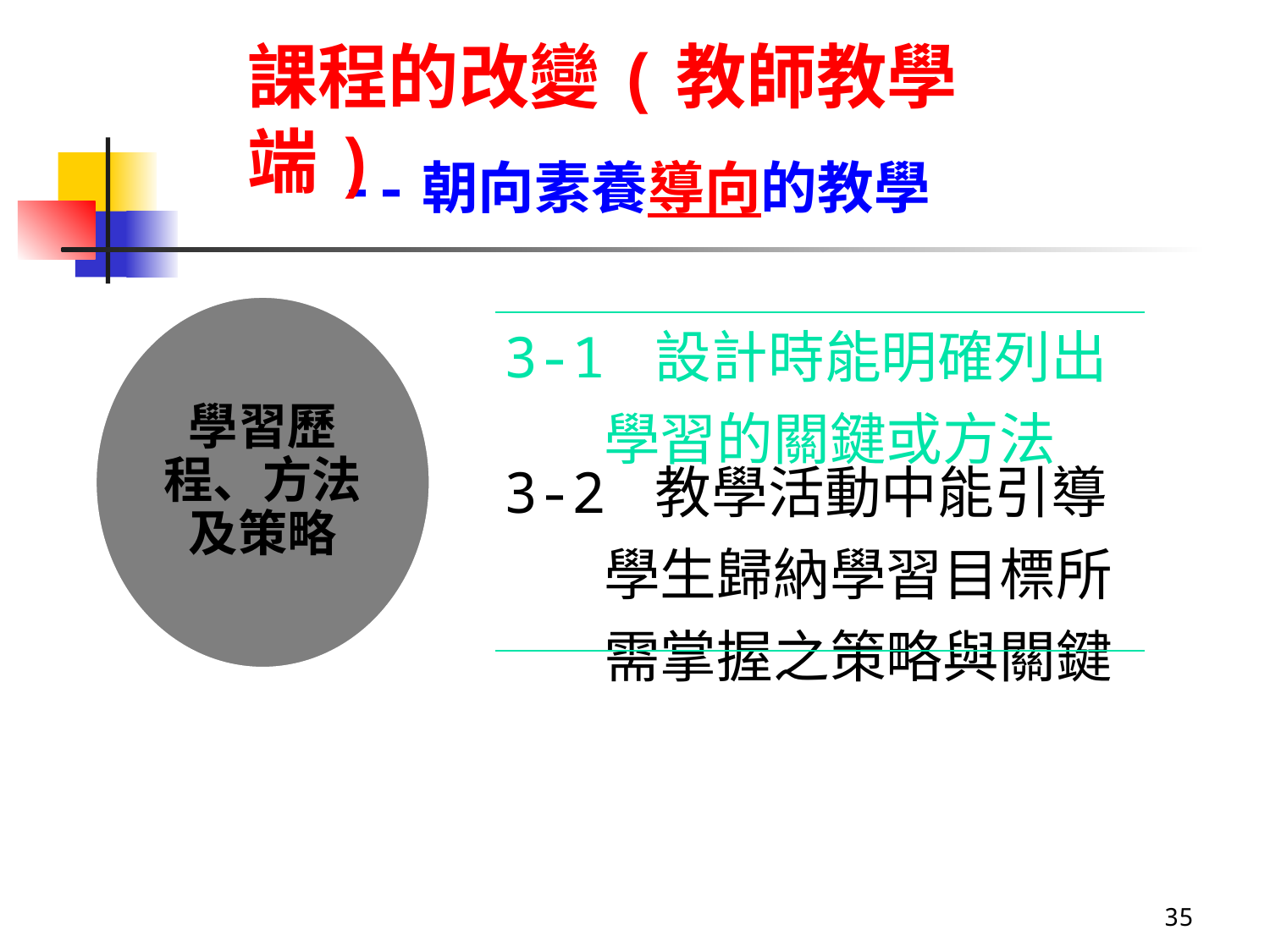

課程的改變(教師教學端)
--朝向素養導向的教學

學習歷程、方法及策略
| 3-1 設計時能明確列出學習的關鍵或方法 |
| --- |
| 3-2 教學活動中能引導學生歸納學習目標所需掌握之策略與關鍵 |
35